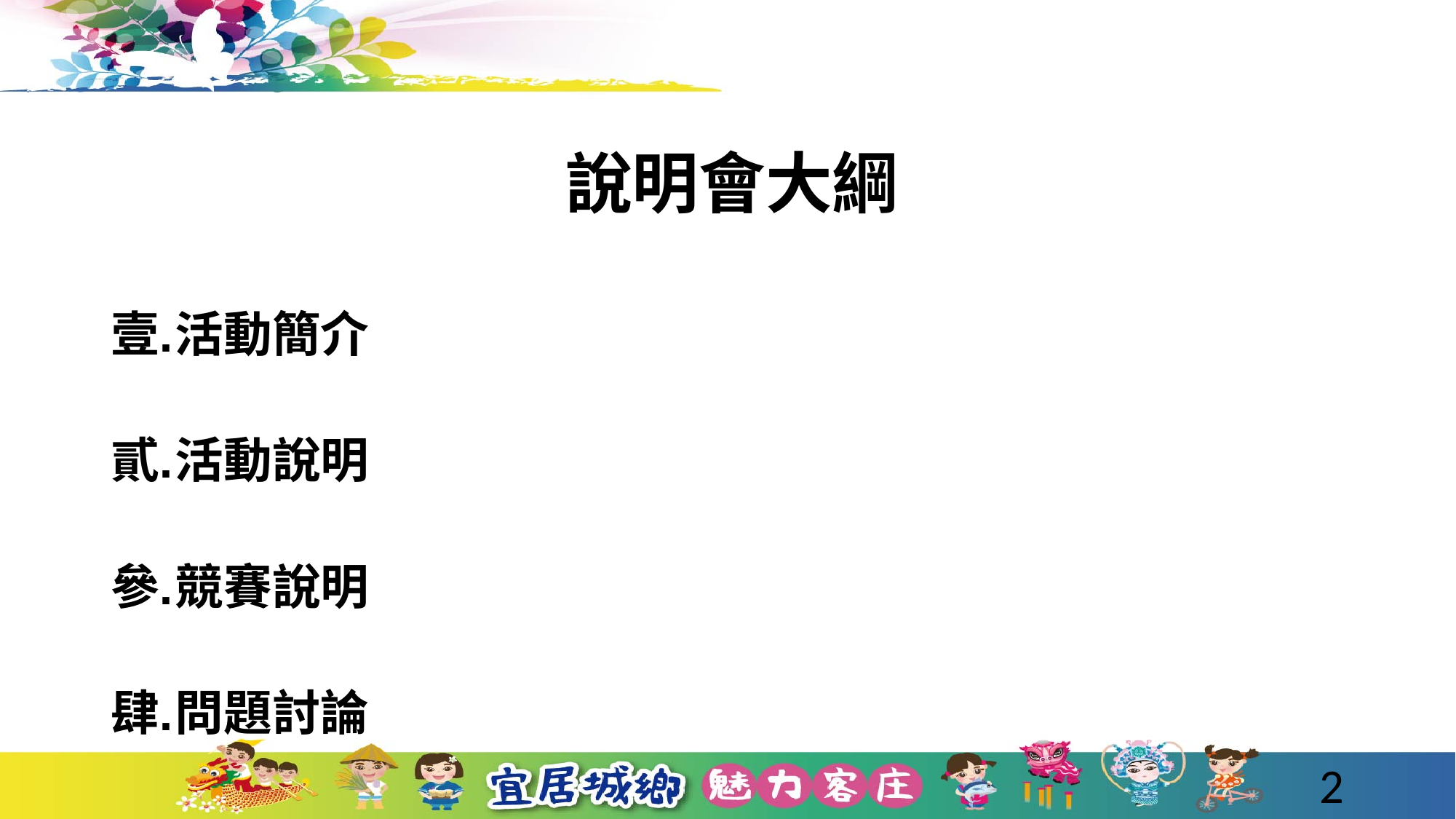

# 說明會大綱
活動簡介
活動說明
競賽說明
問題討論
2